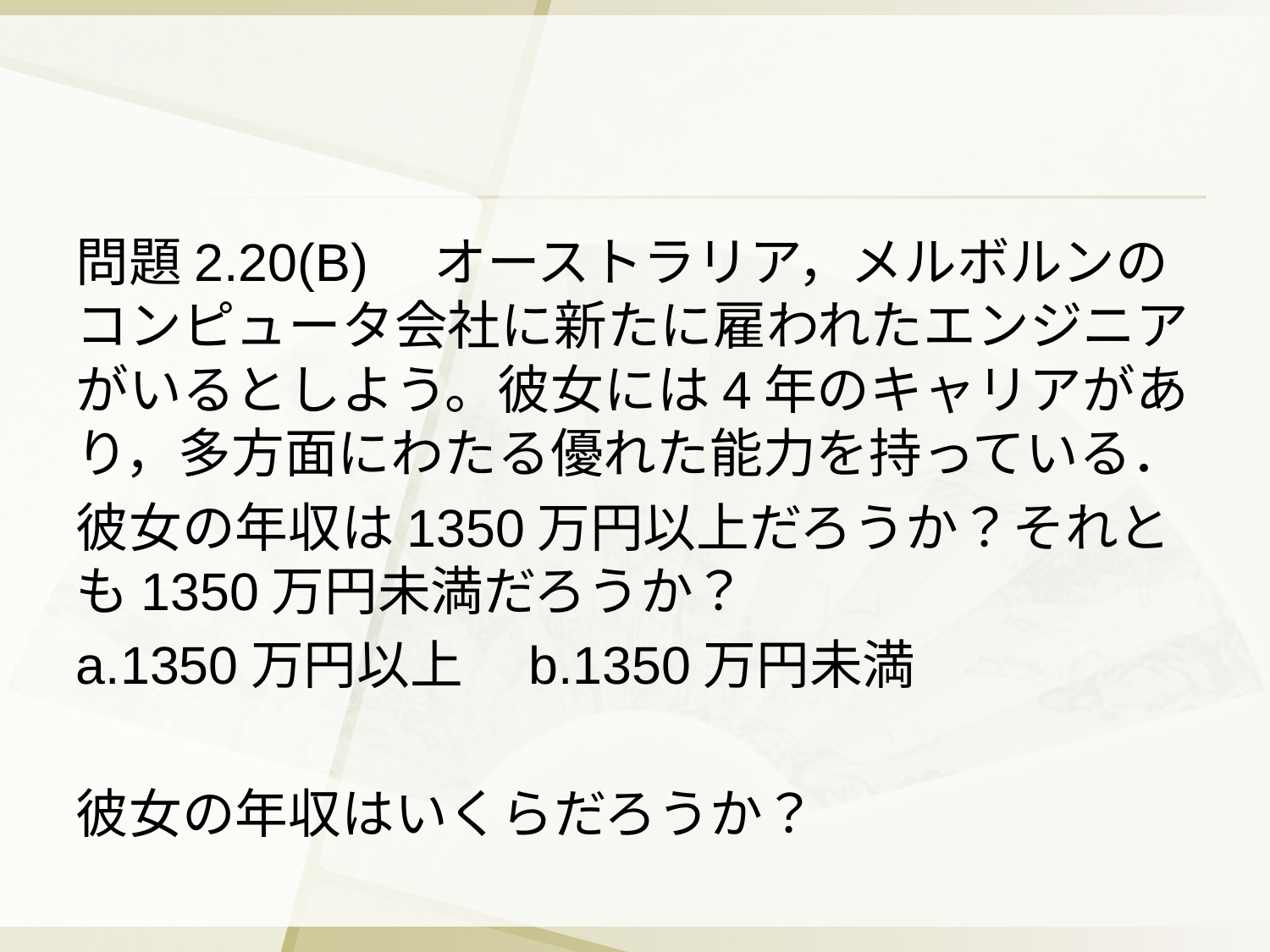

問題2.20(B)　オーストラリア，メルボルンのコンピュータ会社に新たに雇われたエンジニアがいるとしよう。彼女には4年のキャリアがあり，多方面にわたる優れた能力を持っている．
彼女の年収は1350万円以上だろうか？それとも1350万円未満だろうか？
a.1350万円以上　b.1350万円未満

彼女の年収はいくらだろうか？